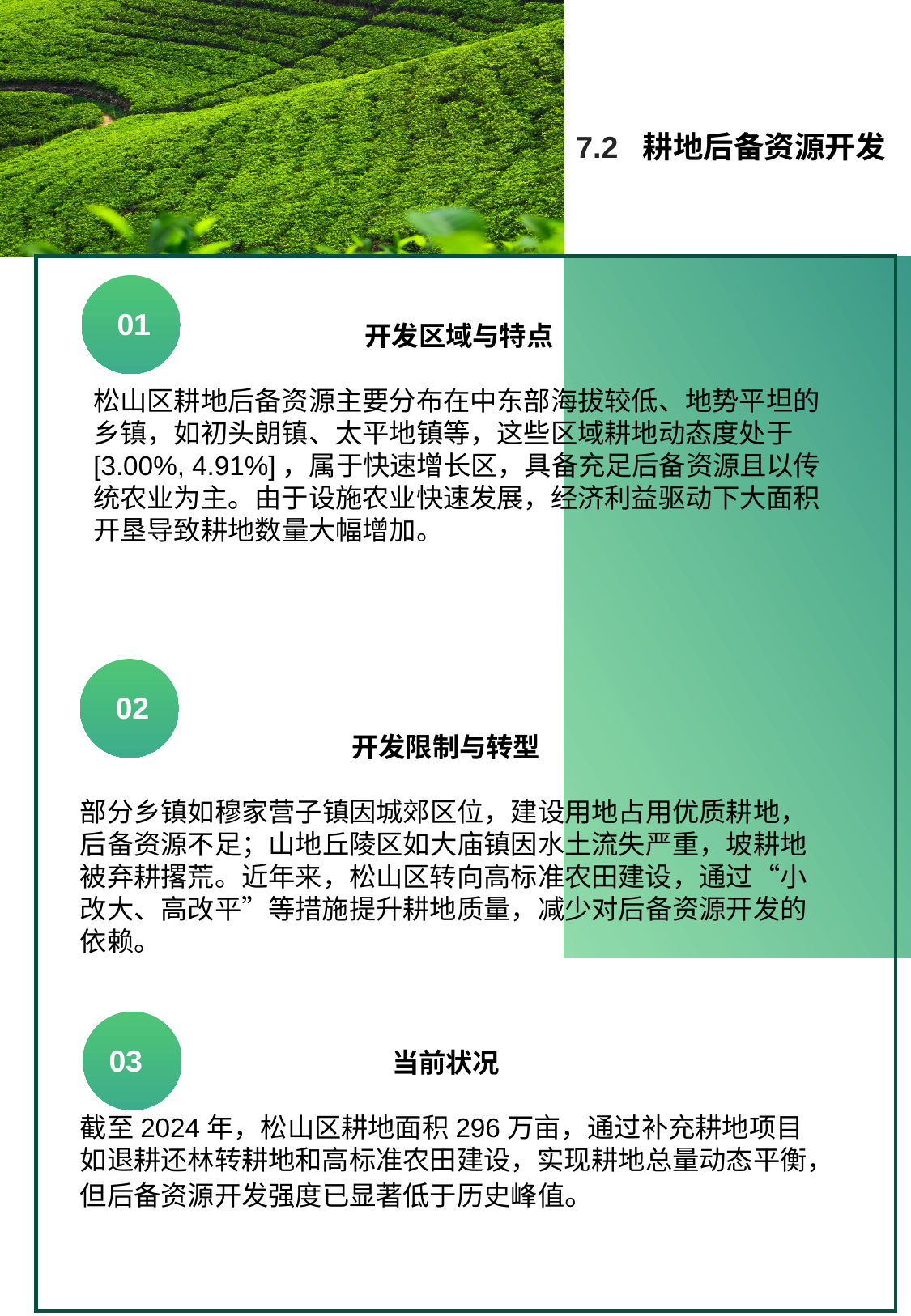

7.2  耕地后备资源开发

01

开发区域与特点

松山区耕地后备资源主要分布在中东部海拔较低、地势平坦的乡镇，如初头朗镇、太平地镇等，这些区域耕地动态度处于[3.00%, 4.91%]，属于快速增长区，具备充足后备资源且以传统农业为主。由于设施农业快速发展，经济利益驱动下大面积开垦导致耕地数量大幅增加。

02
开发限制与转型

部分乡镇如穆家营子镇因城郊区位，建设用地占用优质耕地，后备资源不足；山地丘陵区如大庙镇因水土流失严重，坡耕地被弃耕撂荒。近年来，松山区转向高标准农田建设，通过“小改大、高改平”等措施提升耕地质量，减少对后备资源开发的依赖。

03
当前状况

截至2024年，松山区耕地面积296万亩，通过补充耕地项目如退耕还林转耕地和高标准农田建设，实现耕地总量动态平衡，但后备资源开发强度已显著低于历史峰值。